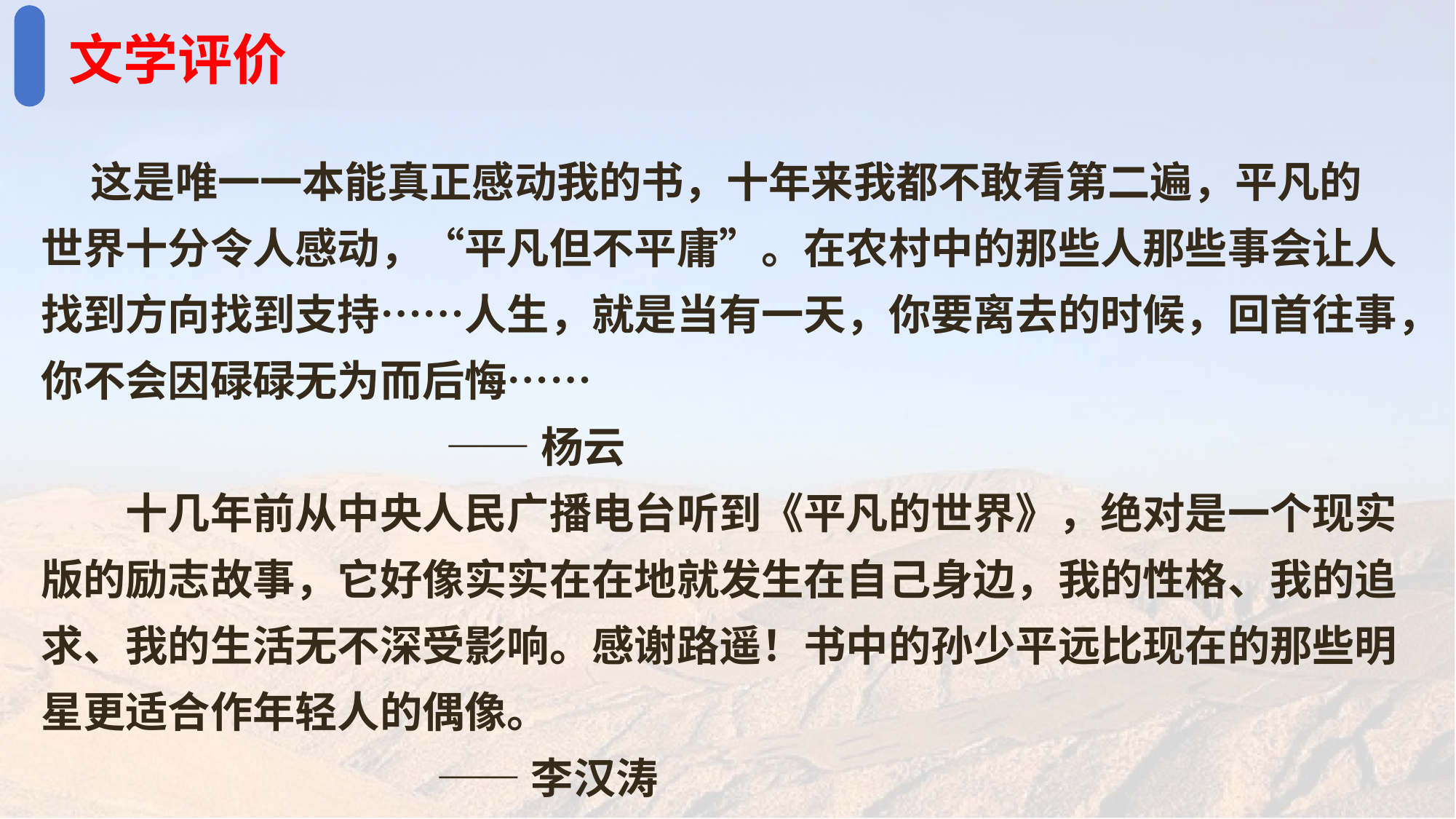

文学评价
     这是唯一一本能真正感动我的书，十年来我都不敢看第二遍，平凡的世界十分令人感动，“平凡但不平庸”。在农村中的那些人那些事会让人找到方向找到支持……人生，就是当有一天，你要离去的时候，回首往事，你不会因碌碌无为而后悔……
                                          ——杨云
　　十几年前从中央人民广播电台听到《平凡的世界》，绝对是一个现实版的励志故事，它好像实实在在地就发生在自己身边，我的性格、我的追求、我的生活无不深受影响。感谢路遥！书中的孙少平远比现在的那些明星更适合作年轻人的偶像。
                                         ——李汉涛